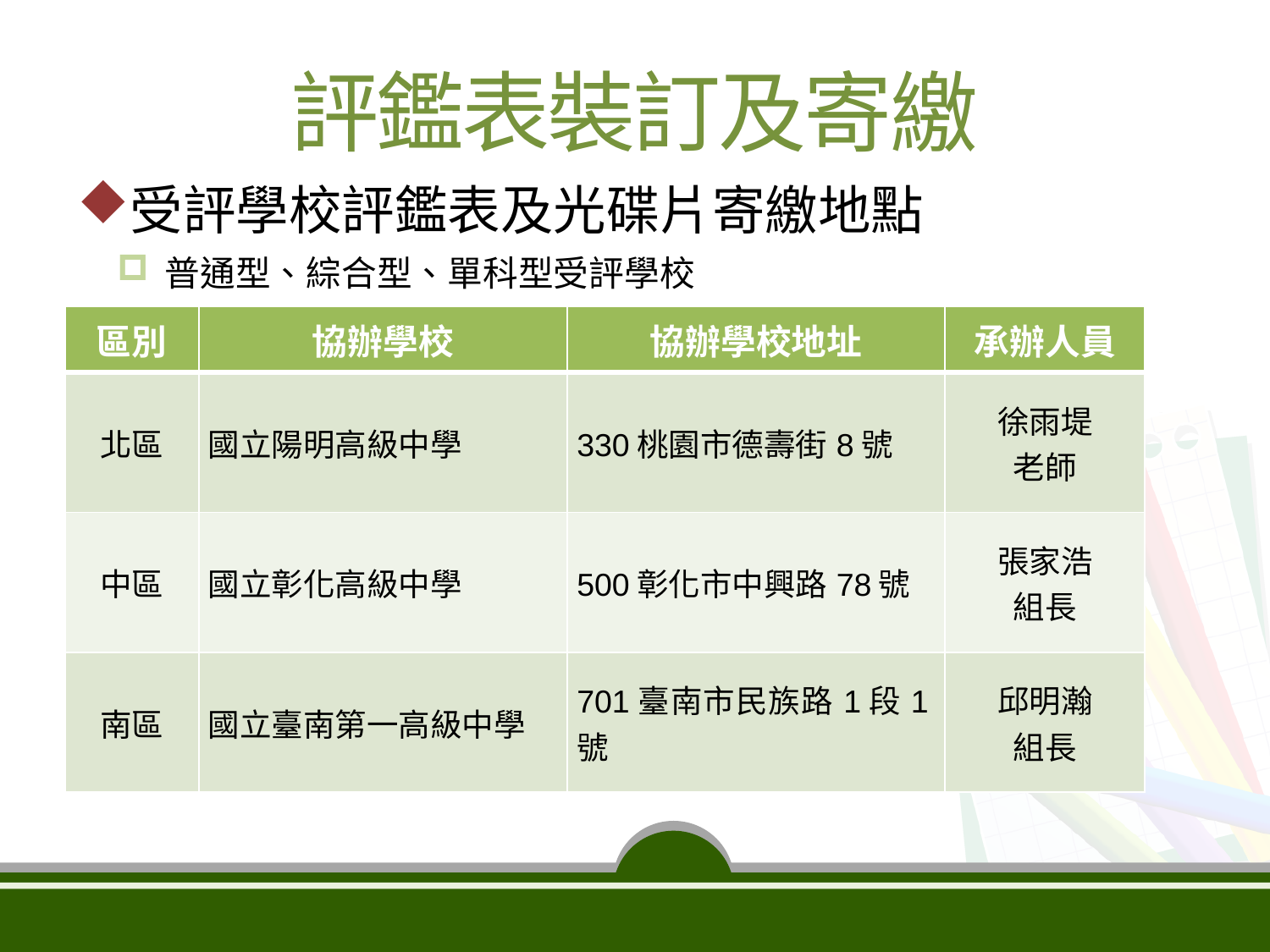

評鑑表裝訂及寄繳
受評學校評鑑表及光碟片寄繳地點
普通型、綜合型、單科型受評學校

| 區別 | 協辦學校 | 協辦學校地址 | 承辦人員 |
| --- | --- | --- | --- |
| 北區 | 國立陽明高級中學 | 330桃園市德壽街8號 | 徐雨堤 老師 |
| 中區 | 國立彰化高級中學 | 500彰化市中興路78號 | 張家浩 組長 |
| 南區 | 國立臺南第一高級中學 | 701臺南市民族路1段1號 | 邱明瀚 組長 |